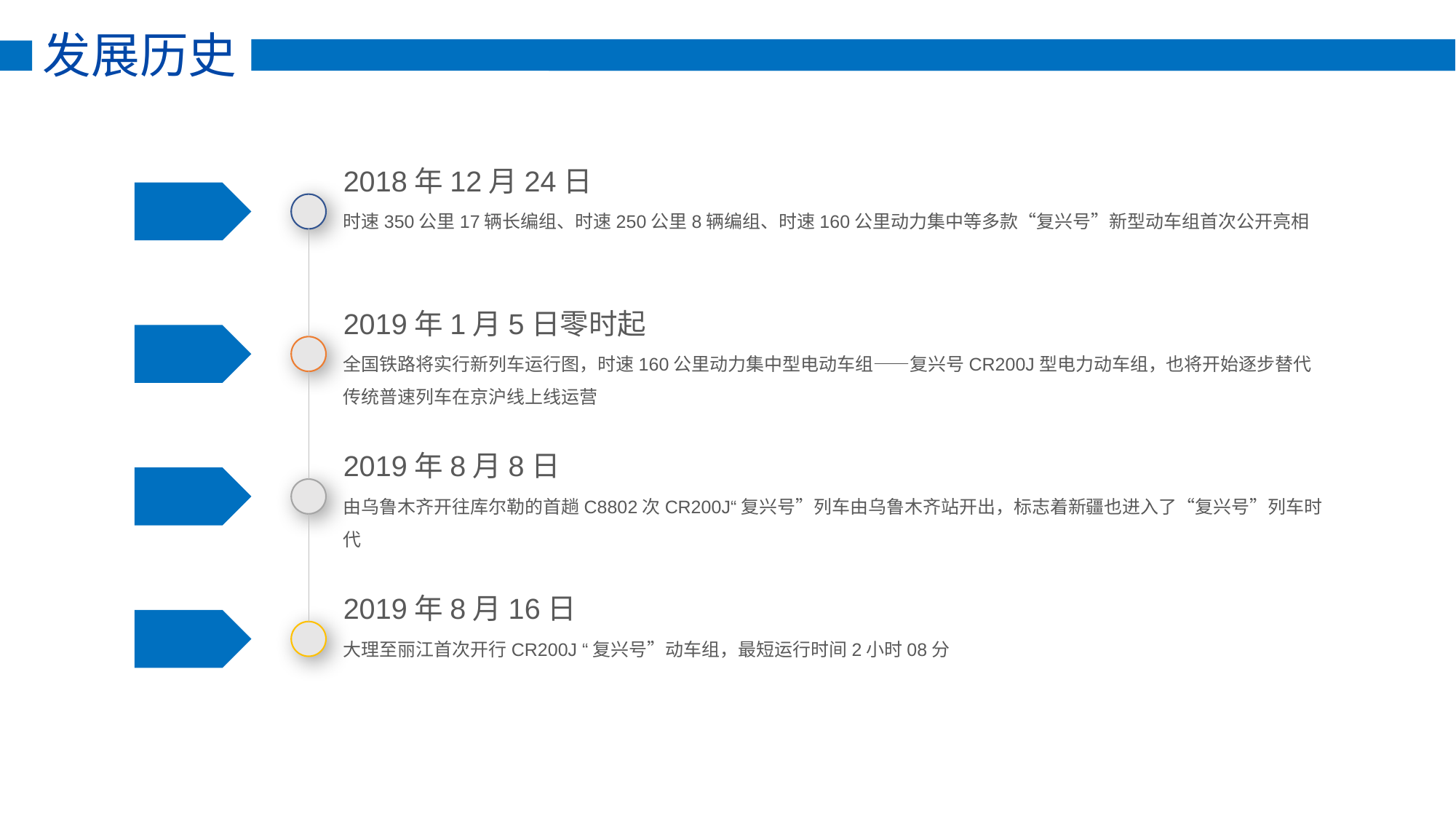

发展历史

2018年12月24日
时速350公里17辆长编组、时速250公里8辆编组、时速160公里动力集中等多款“复兴号”新型动车组首次公开亮相

2019年1月5日零时起
全国铁路将实行新列车运行图，时速160公里动力集中型电动车组——复兴号CR200J型电力动车组，也将开始逐步替代传统普速列车在京沪线上线运营

2019年8月8日
由乌鲁木齐开往库尔勒的首趟C8802次CR200J“复兴号”列车由乌鲁木齐站开出，标志着新疆也进入了“复兴号”列车时代

2019年8月16日
大理至丽江首次开行CR200J “复兴号”动车组，最短运行时间2小时08分